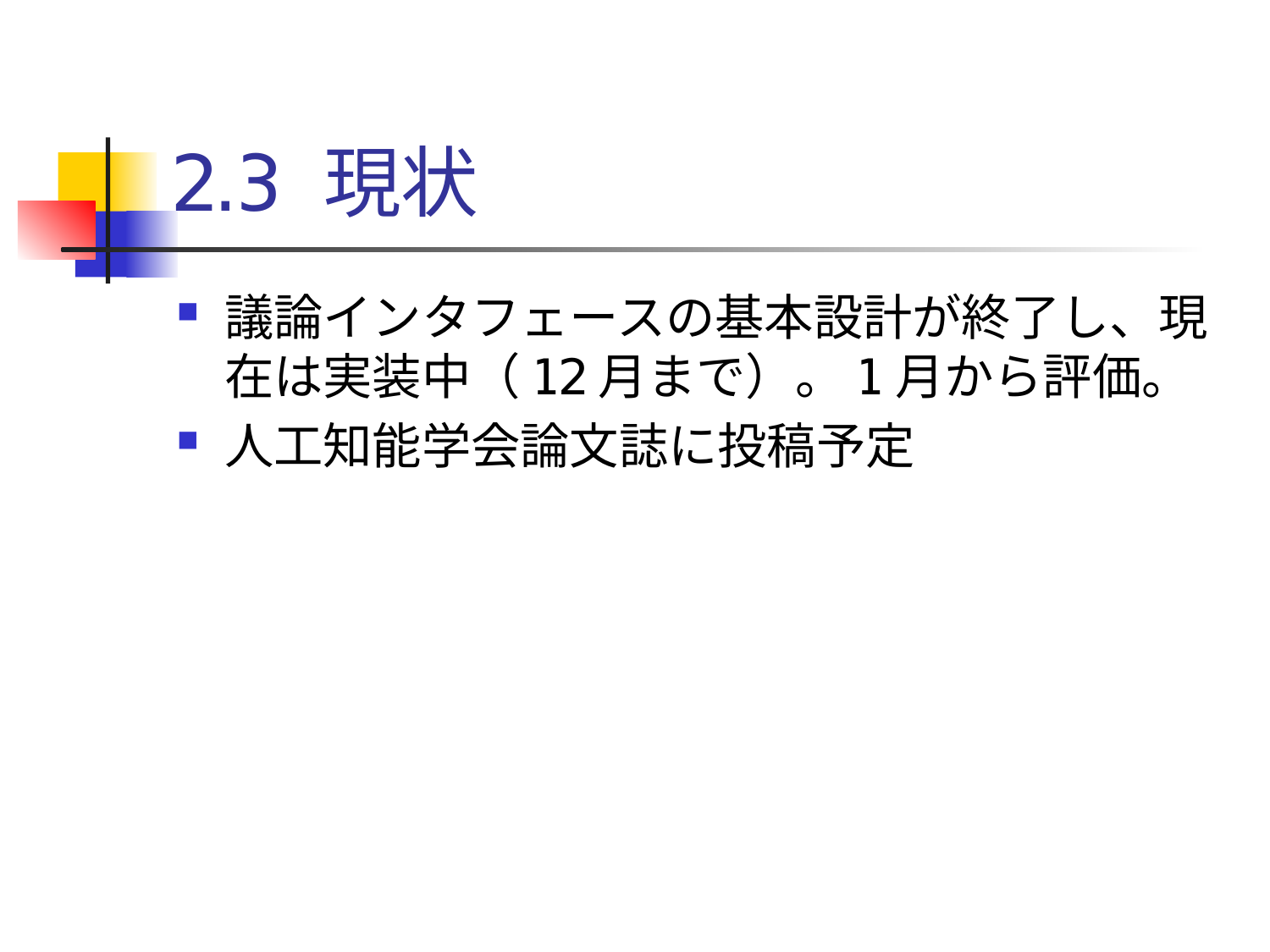

# 2.3 現状
議論インタフェースの基本設計が終了し、現在は実装中（12月まで）。1月から評価。
人工知能学会論文誌に投稿予定